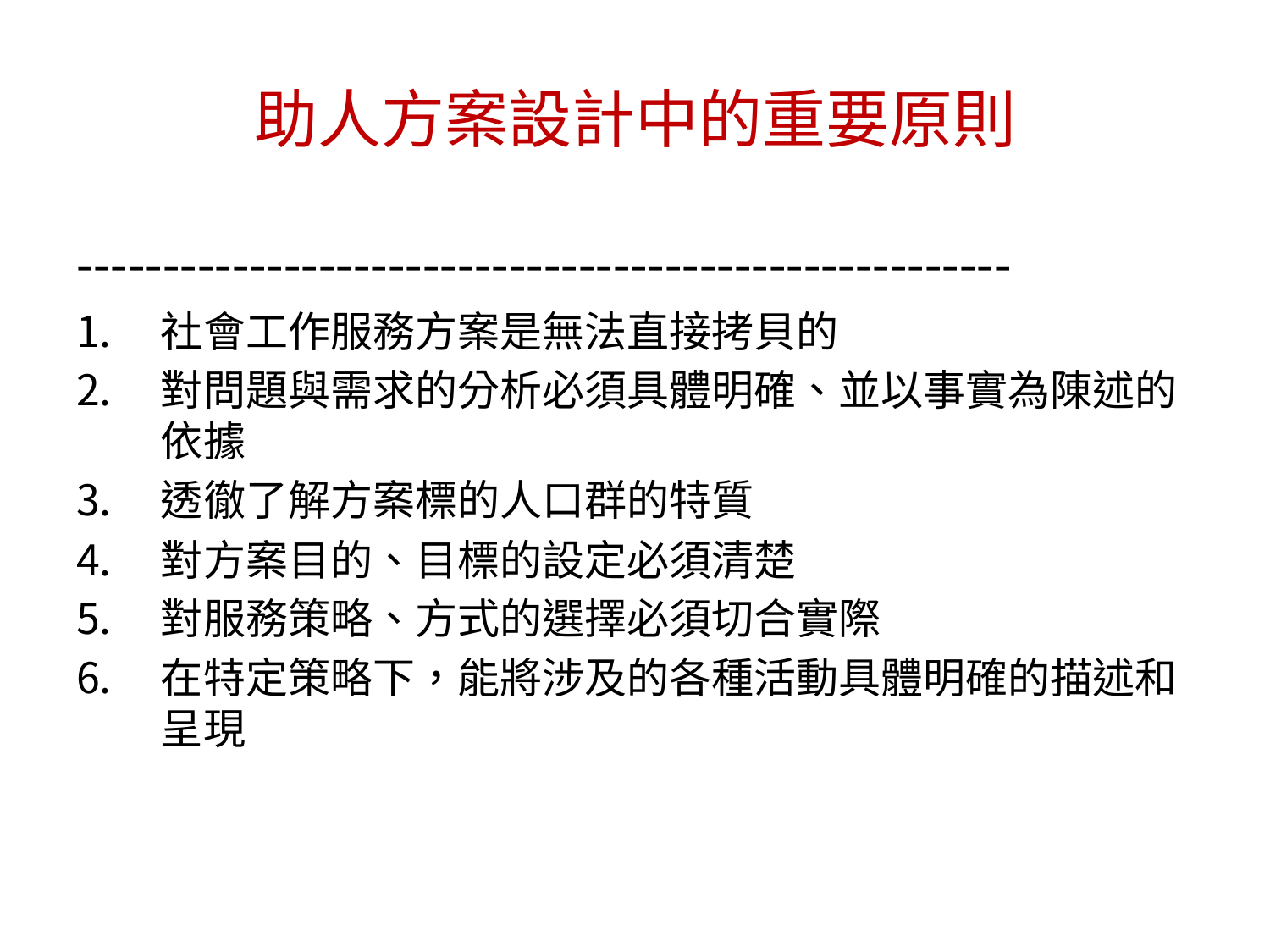

# 助人方案設計中的重要原則
------------------------------------------------------
社會工作服務方案是無法直接拷貝的
對問題與需求的分析必須具體明確、並以事實為陳述的依據
透徹了解方案標的人口群的特質
對方案目的、目標的設定必須清楚
對服務策略、方式的選擇必須切合實際
在特定策略下，能將涉及的各種活動具體明確的描述和呈現